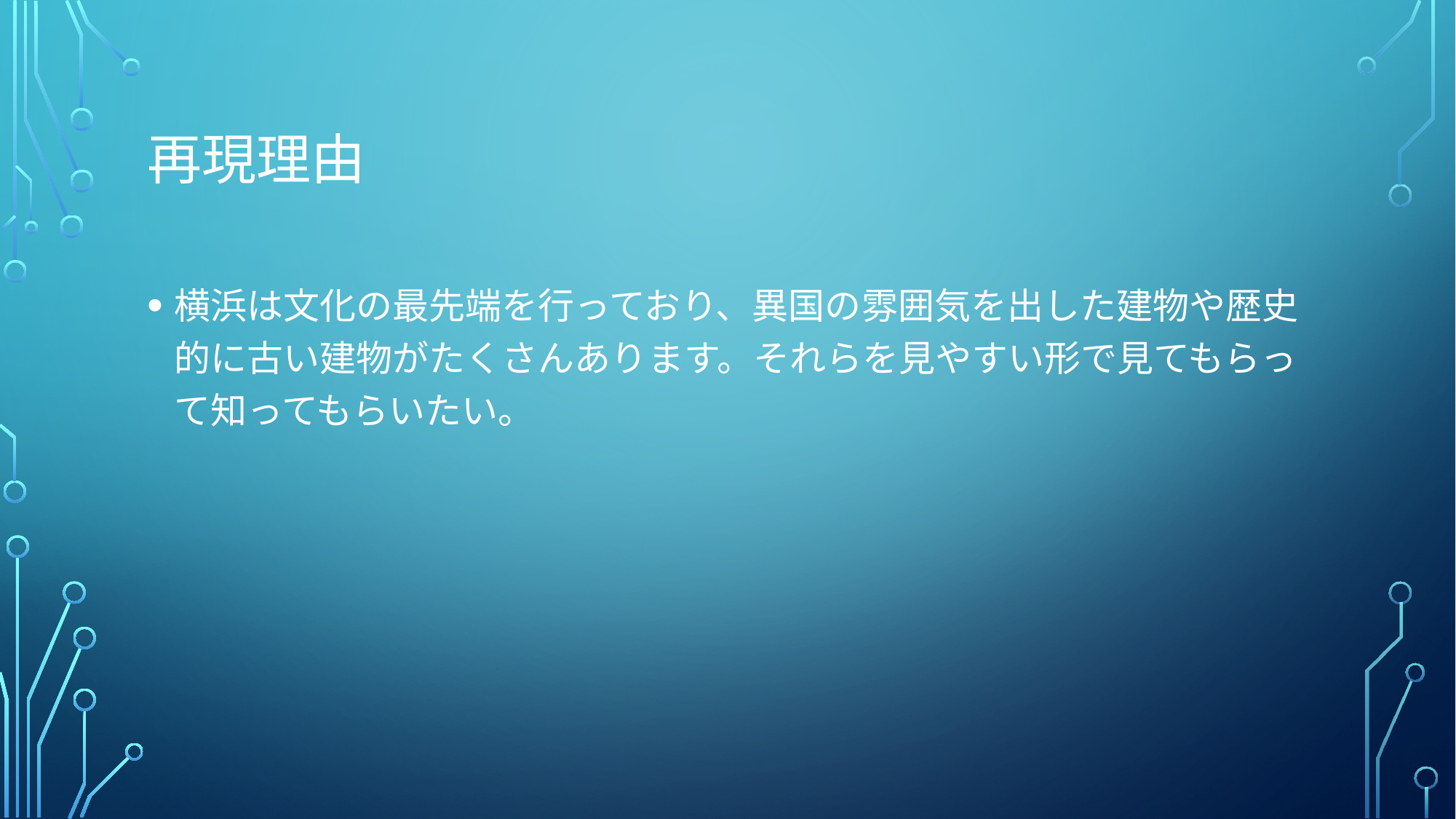

# 再現理由
横浜は文化の最先端を行っており、異国の雰囲気を出した建物や歴史的に古い建物がたくさんあります。それらを見やすい形で見てもらって知ってもらいたい。